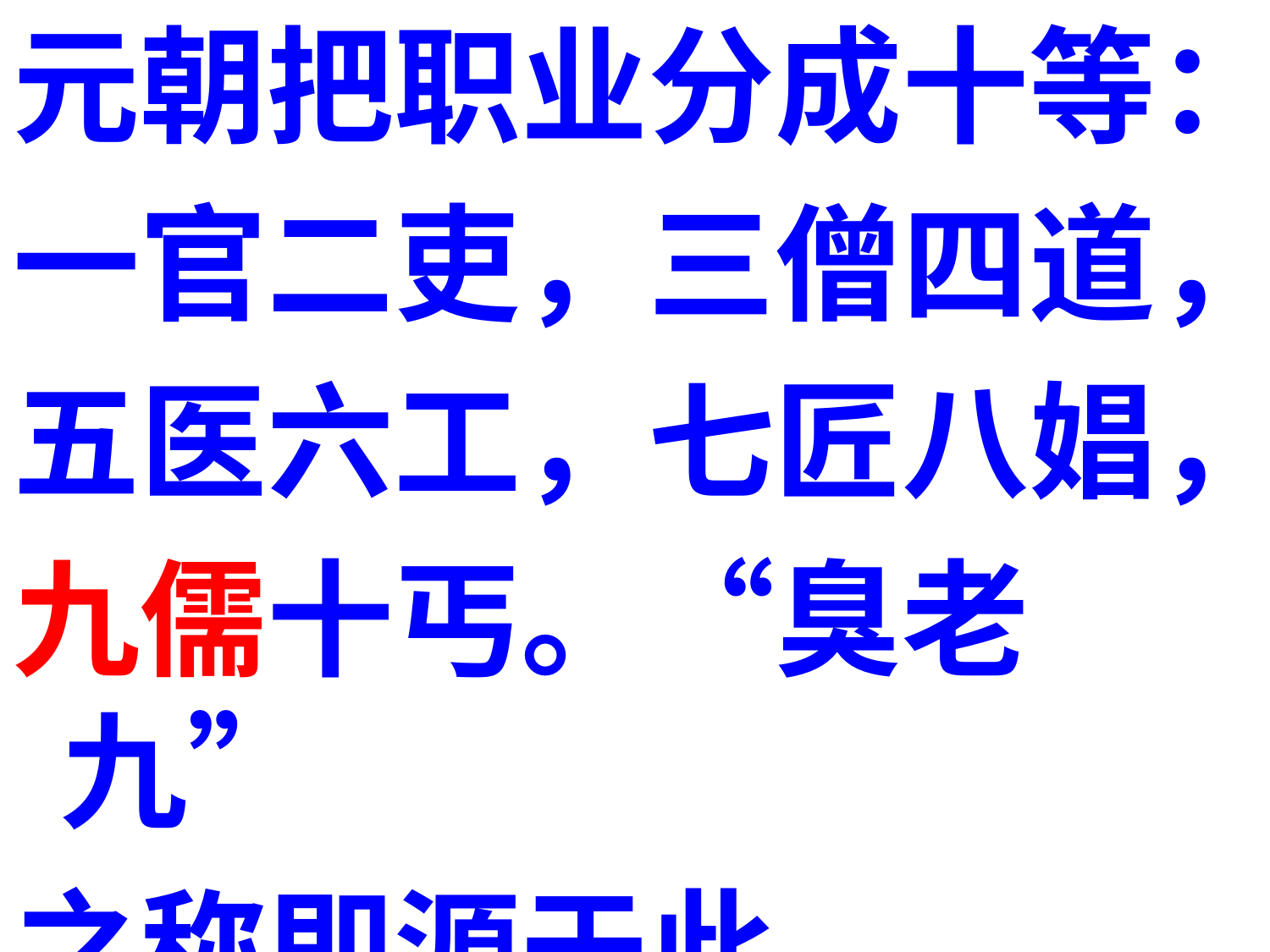

元朝把职业分成十等：
一官二吏，三僧四道，
五医六工，七匠八娼，
九儒十丐。“臭老九”
之称即源于此。